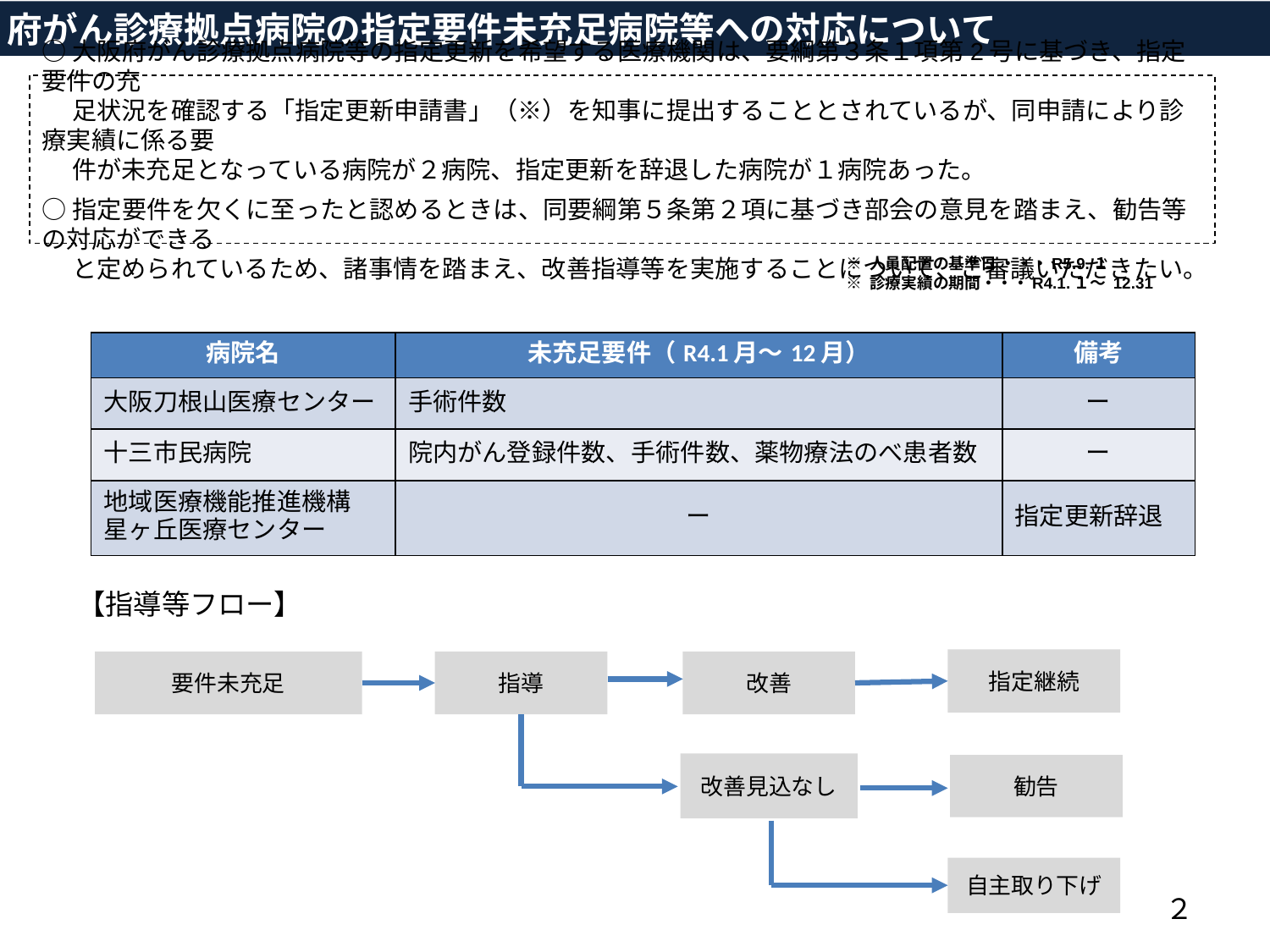

府がん診療拠点病院の指定要件未充足病院等への対応について
○大阪府がん診療拠点病院等の指定更新を希望する医療機関は、要綱第３条１項第2号に基づき、指定要件の充
　 足状況を確認する「指定更新申請書」（※）を知事に提出することとされているが、同申請により診療実績に係る要
　 件が未充足となっている病院が２病院、指定更新を辞退した病院が１病院あった。
○指定要件を欠くに至ったと認めるときは、同要綱第５条第２項に基づき部会の意見を踏まえ、勧告等の対応ができる
　 と定められているため、諸事情を踏まえ、改善指導等を実施することについて、ご審議いただきたい。
※ 人員配置の基準日 ・・・R5.9.１
※ 診療実績の期間・・・R4.1.１～ 12.31
| 病院名 | 未充足要件（R4.1月～12月） | 備考 |
| --- | --- | --- |
| 大阪刀根山医療センター | 手術件数 | ー |
| 十三市民病院 | 院内がん登録件数、手術件数、薬物療法のべ患者数 | ー |
| 地域医療機能推進機構　 星ヶ丘医療センター | ー | 指定更新辞退 |
【指導等フロー】
指定継続
要件未充足
指導
改善
改善見込なし
勧告
自主取り下げ
２